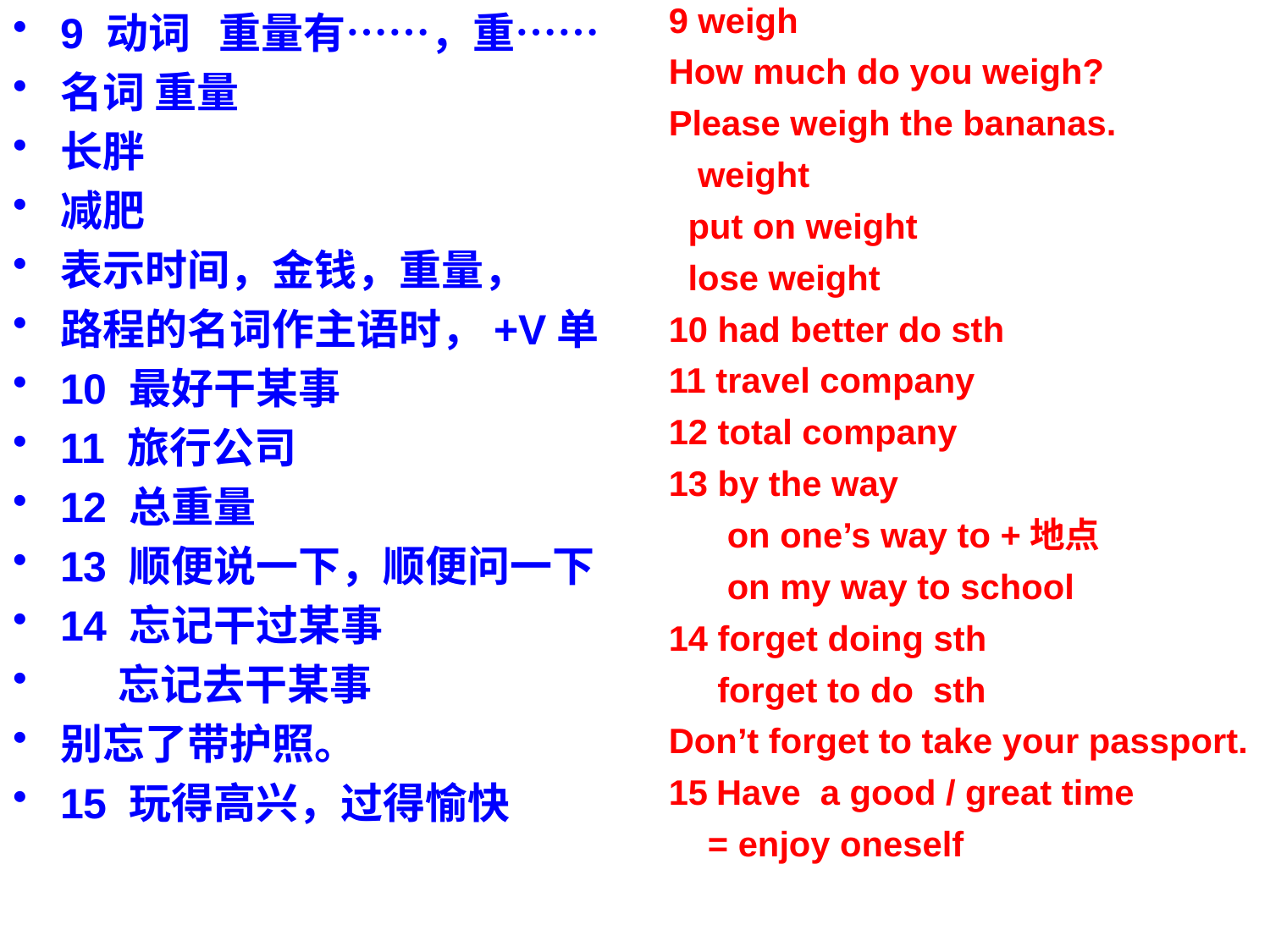

9 动词   重量有……，重……
名词 重量
长胖
减肥
表示时间，金钱，重量，
路程的名词作主语时，+V单
10 最好干某事
11 旅行公司
12 总重量
13 顺便说一下，顺便问一下
14 忘记干过某事
     忘记去干某事
别忘了带护照。
15 玩得高兴，过得愉快
9 weigh
How much do you weigh?
Please weigh the bananas.
   weight
  put on weight
  lose weight
10 had better do sth
11 travel company
12 total company
13 by the way
      on one’s way to +地点
      on my way to school
14 forget doing sth
     forget to do  sth
Don’t forget to take your passport.
Have  a good / great time
    = enjoy oneself

#